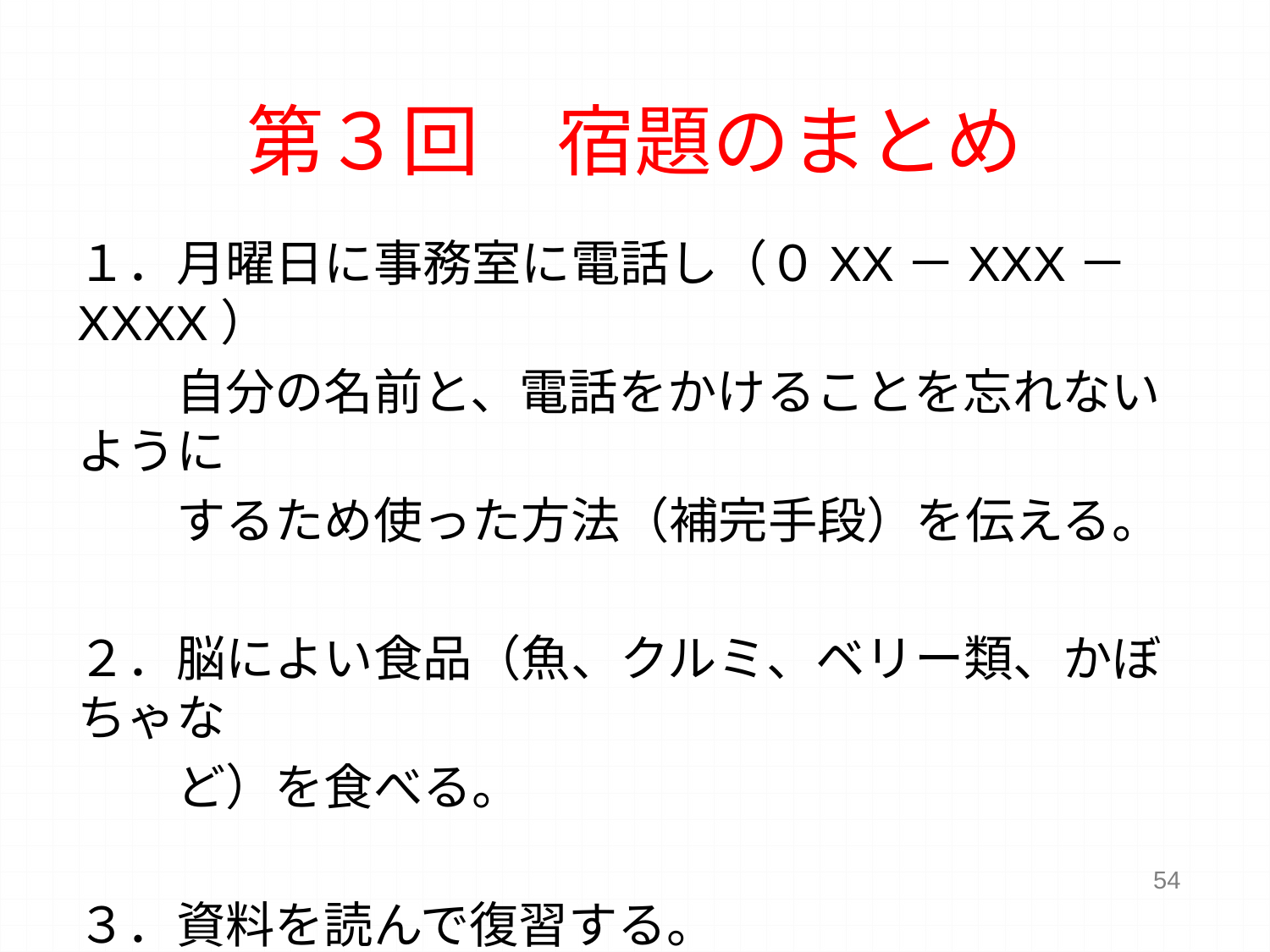

# 第３回　宿題のまとめ
１．月曜日に事務室に電話し（０XX－XXX－XXXX）
　　自分の名前と、電話をかけることを忘れないように
　　するため使った方法（補完手段）を伝える。

２．脳によい食品（魚、クルミ、ベリー類、かぼちゃな
　　ど）を食べる。

３．資料を読んで復習する。

54